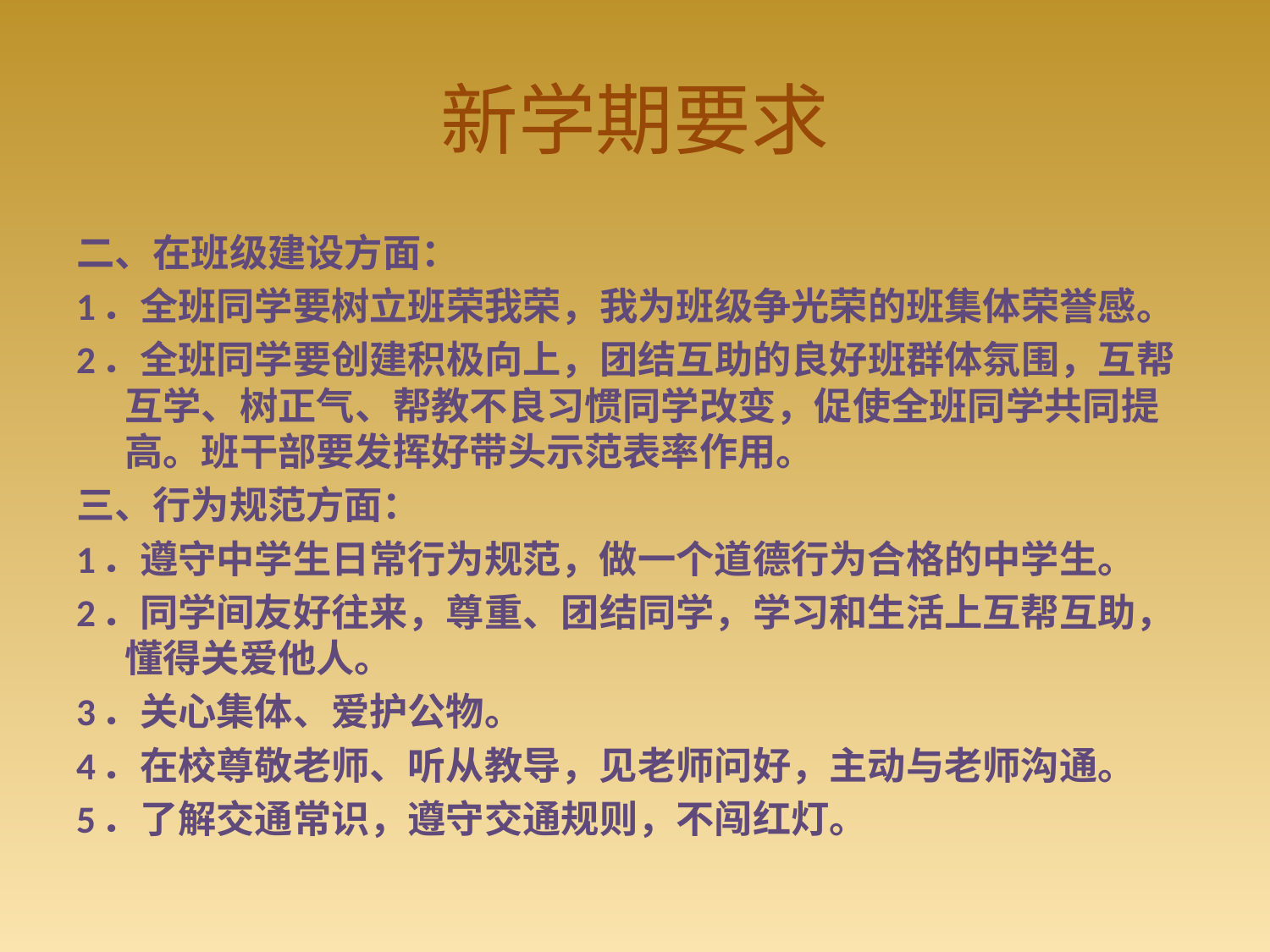

# 新学期要求
二、在班级建设方面：
1．全班同学要树立班荣我荣，我为班级争光荣的班集体荣誉感。
2．全班同学要创建积极向上，团结互助的良好班群体氛围，互帮互学、树正气、帮教不良习惯同学改变，促使全班同学共同提高。班干部要发挥好带头示范表率作用。
三、行为规范方面：
1．遵守中学生日常行为规范，做一个道德行为合格的中学生。
2．同学间友好往来，尊重、团结同学，学习和生活上互帮互助，懂得关爱他人。
3．关心集体、爱护公物。
4．在校尊敬老师、听从教导，见老师问好，主动与老师沟通。
5．了解交通常识，遵守交通规则，不闯红灯。